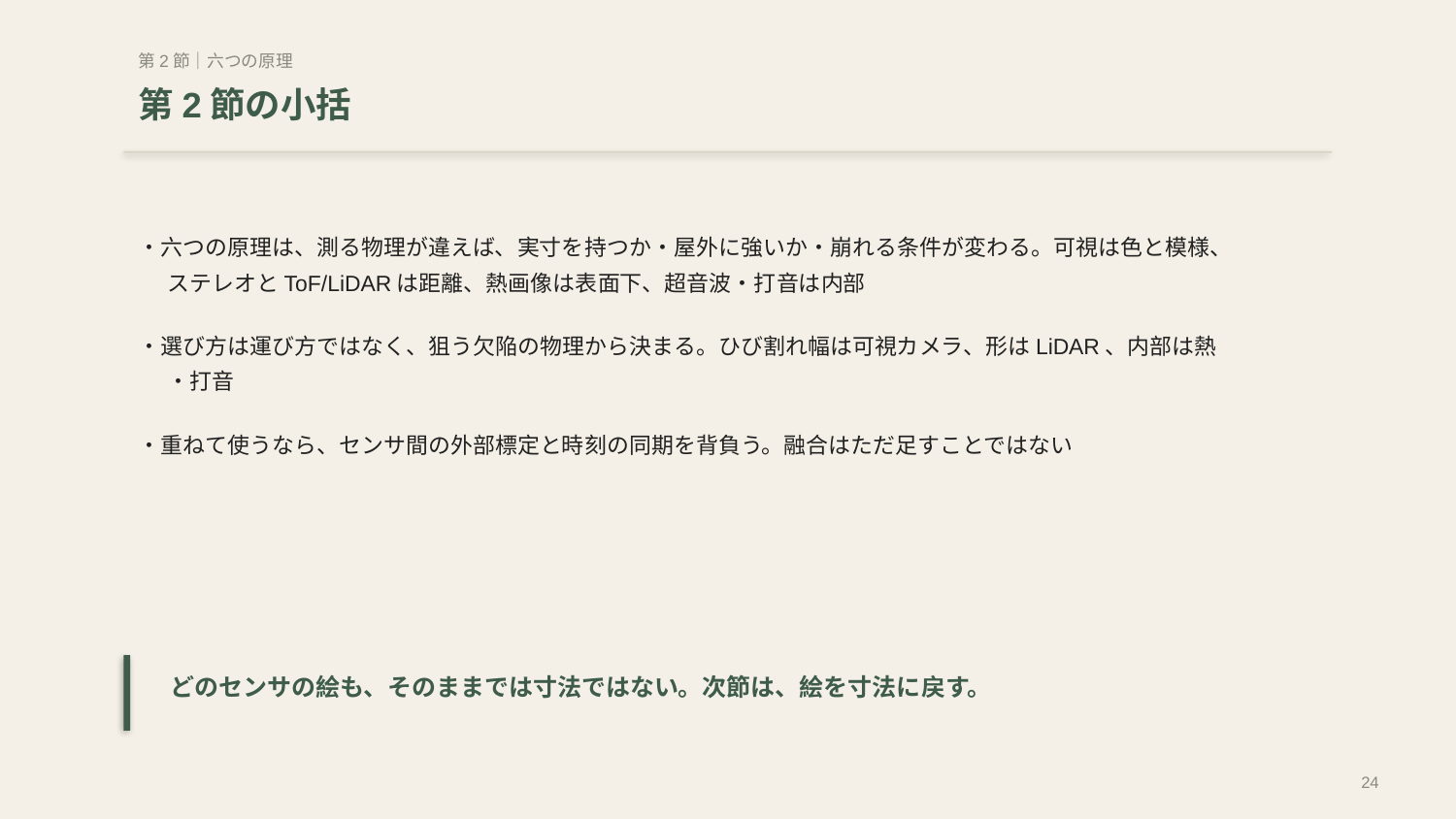

第2節｜六つの原理
第2節の小括

・六つの原理は、測る物理が違えば、実寸を持つか・屋外に強いか・崩れる条件が変わる。可視は色と模様、ステレオとToF/LiDARは距離、熱画像は表面下、超音波・打音は内部
・選び方は運び方ではなく、狙う欠陥の物理から決まる。ひび割れ幅は可視カメラ、形はLiDAR、内部は熱・打音
・重ねて使うなら、センサ間の外部標定と時刻の同期を背負う。融合はただ足すことではない

どのセンサの絵も、そのままでは寸法ではない。次節は、絵を寸法に戻す。
24